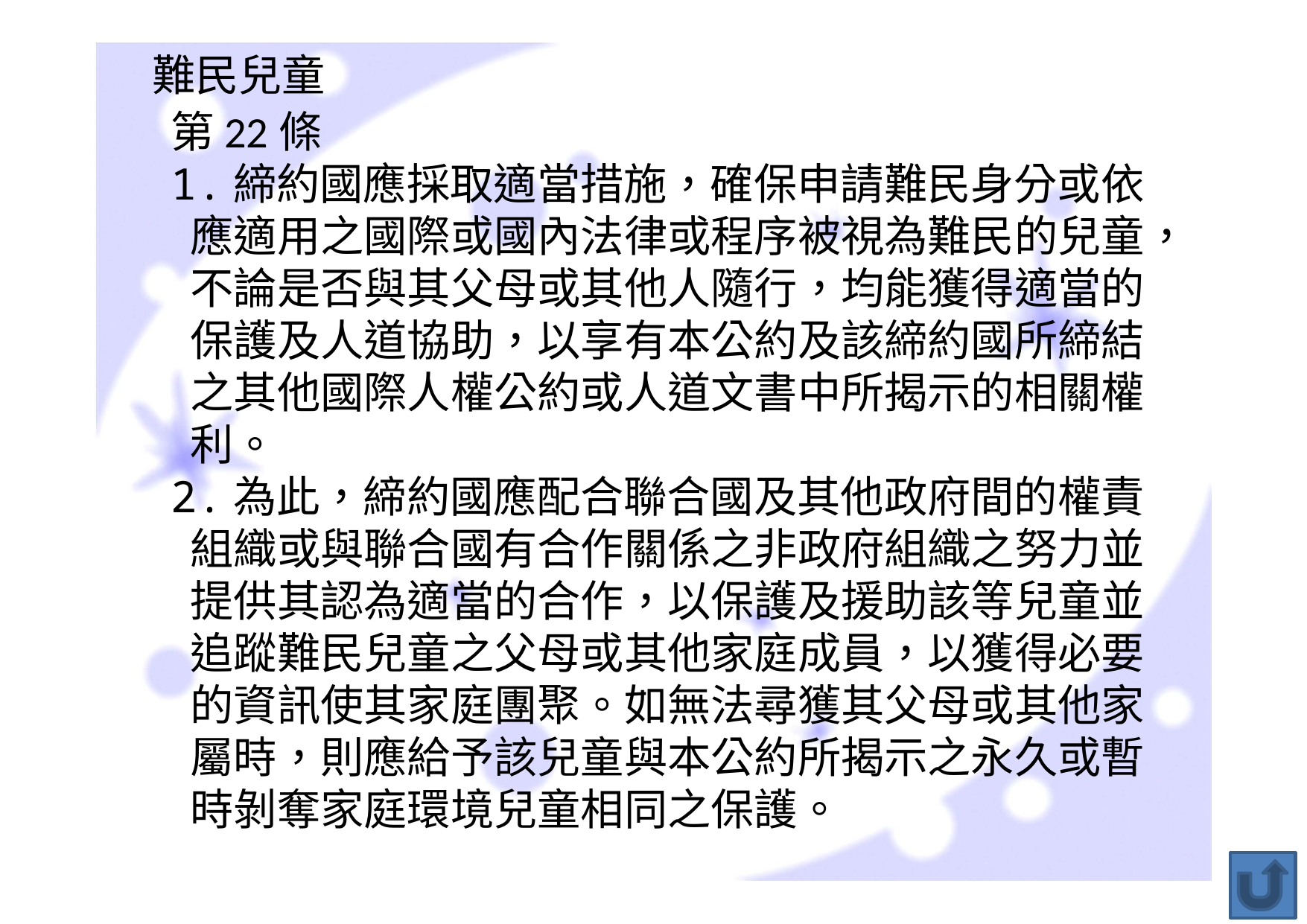

難民兒童
第22條
1.締約國應採取適當措施，確保申請難民身分或依應適用之國際或國內法律或程序被視為難民的兒童，不論是否與其父母或其他人隨行，均能獲得適當的保護及人道協助，以享有本公約及該締約國所締結之其他國際人權公約或人道文書中所揭示的相關權利。
2.為此，締約國應配合聯合國及其他政府間的權責組織或與聯合國有合作關係之非政府組織之努力並提供其認為適當的合作，以保護及援助該等兒童並追蹤難民兒童之父母或其他家庭成員，以獲得必要的資訊使其家庭團聚。如無法尋獲其父母或其他家屬時，則應給予該兒童與本公約所揭示之永久或暫時剝奪家庭環境兒童相同之保護。